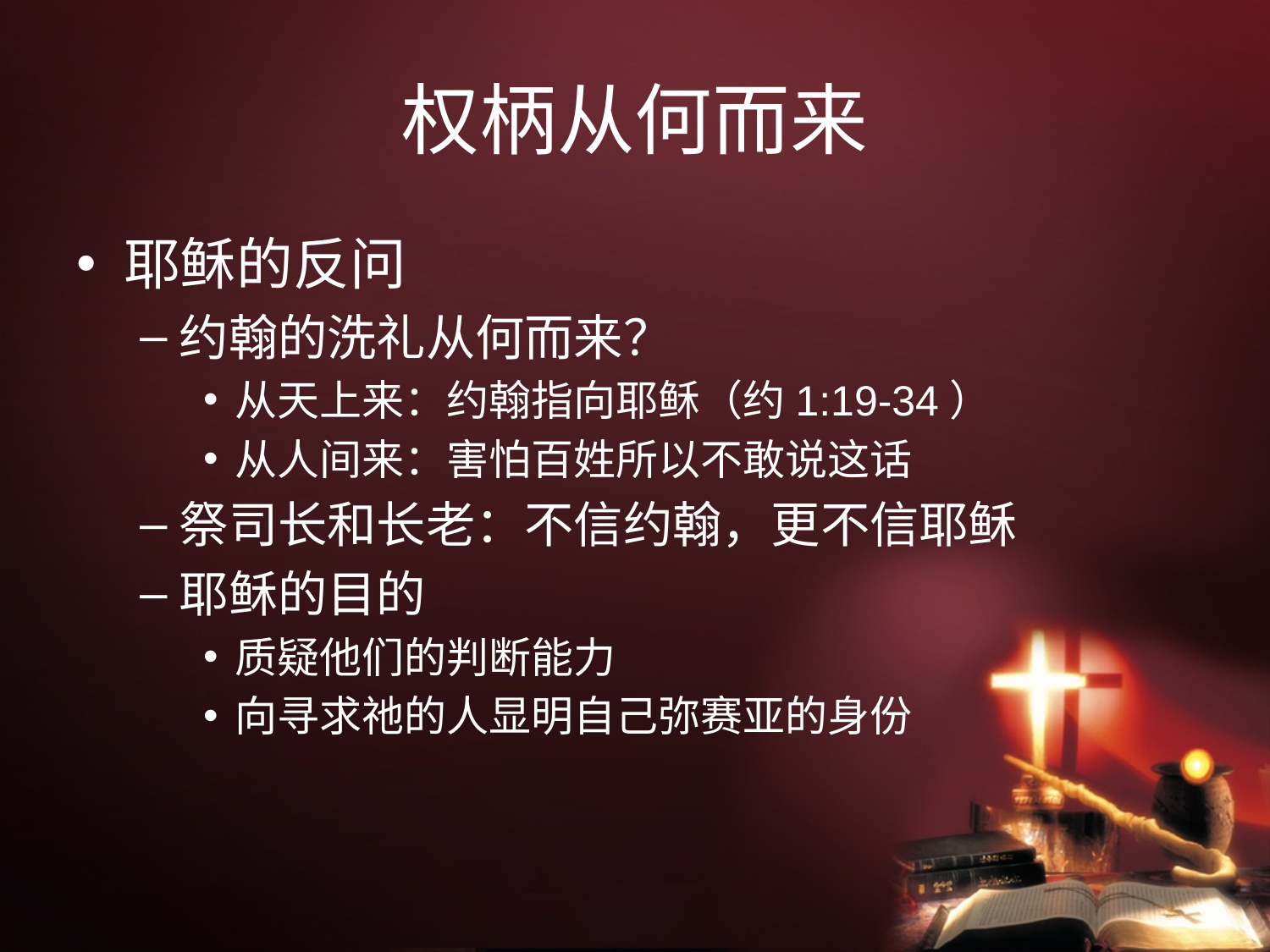

# 权柄从何而来
耶稣的反问
约翰的洗礼从何而来？
从天上来：约翰指向耶稣（约1:19-34）
从人间来：害怕百姓所以不敢说这话
祭司长和长老：不信约翰，更不信耶稣
耶稣的目的
质疑他们的判断能力
向寻求祂的人显明自己弥赛亚的身份